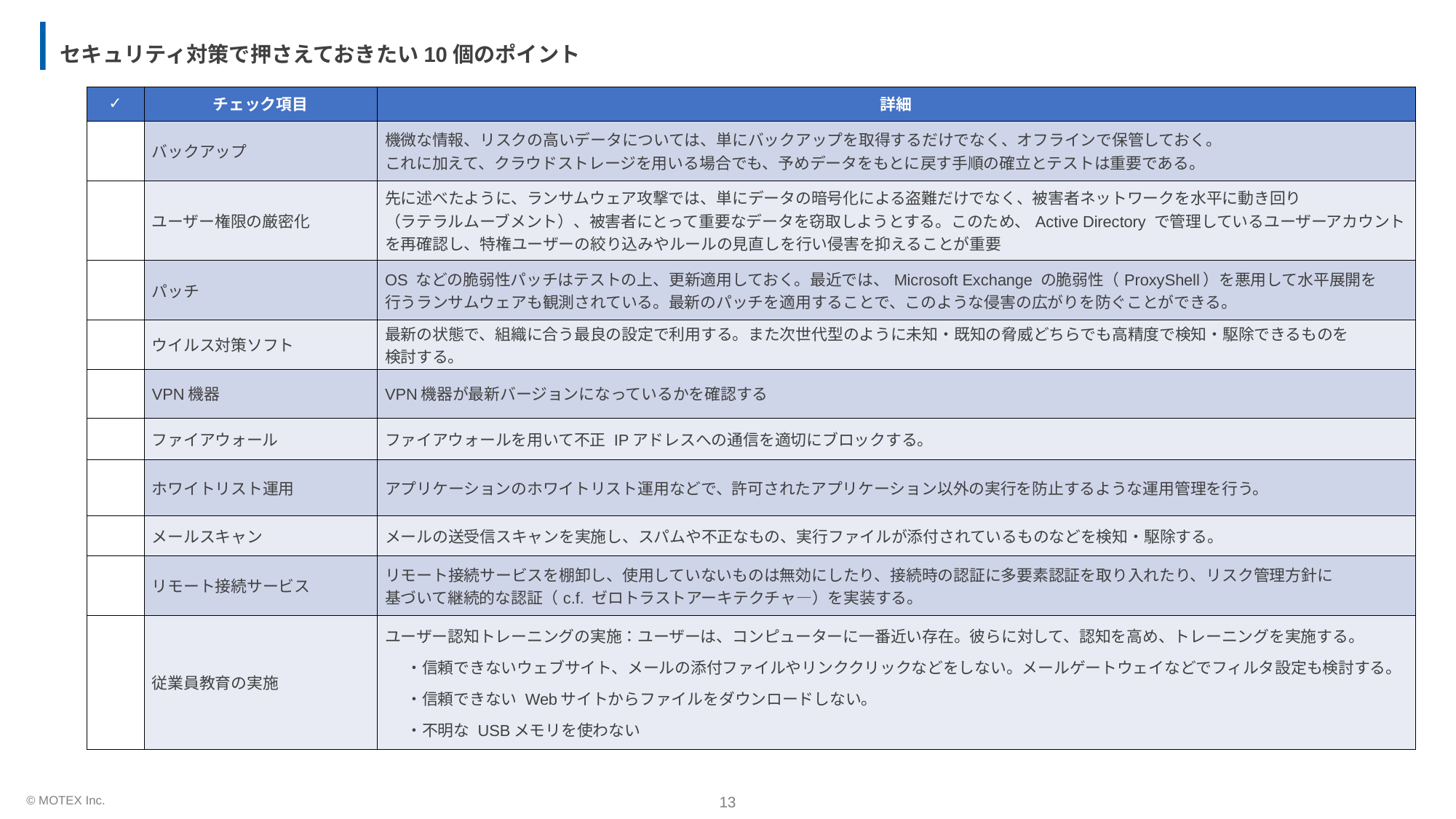

セキュリティ対策で押さえておきたい10個のポイント
| ✓ | チェック項目 | 詳細 |
| --- | --- | --- |
|  | バックアップ | 機微な情報、リスクの高いデータについては、単にバックアップを取得するだけでなく、オフラインで保管しておく。 これに加えて、クラウドストレージを用いる場合でも、予めデータをもとに戻す手順の確立とテストは重要である。 |
|  | ユーザー権限の厳密化 | 先に述べたように、ランサムウェア攻撃では、単にデータの暗号化による盗難だけでなく、被害者ネットワークを水平に動き回り （ラテラルムーブメント）、被害者にとって重要なデータを窃取しようとする。このため、Active Directory で管理しているユーザーアカウントを再確認し、特権ユーザーの絞り込みやルールの見直しを行い侵害を抑えることが重要 |
|  | パッチ | OS などの脆弱性パッチはテストの上、更新適用しておく。最近では、Microsoft Exchange の脆弱性（ProxyShell）を悪用して水平展開を 行うランサムウェアも観測されている。最新のパッチを適用することで、このような侵害の広がりを防ぐことができる。 |
|  | ウイルス対策ソフト | 最新の状態で、組織に合う最良の設定で利用する。また次世代型のように未知・既知の脅威どちらでも高精度で検知・駆除できるものを 検討する。 |
|  | VPN機器 | VPN機器が最新バージョンになっているかを確認する |
|  | ファイアウォール | ファイアウォールを用いて不正 IPアドレスへの通信を適切にブロックする。 |
|  | ホワイトリスト運用 | アプリケーションのホワイトリスト運用などで、許可されたアプリケーション以外の実行を防止するような運用管理を行う。 |
|  | メールスキャン | メールの送受信スキャンを実施し、スパムや不正なもの、実行ファイルが添付されているものなどを検知・駆除する。 |
|  | リモート接続サービス | リモート接続サービスを棚卸し、使用していないものは無効にしたり、接続時の認証に多要素認証を取り入れたり、リスク管理方針に 基づいて継続的な認証（c.f. ゼロトラストアーキテクチャ―）を実装する。 |
|  | 従業員教育の実施 | ユーザー認知トレーニングの実施：ユーザーは、コンピューターに一番近い存在。彼らに対して、認知を高め、トレーニングを実施する。 ・信頼できないウェブサイト、メールの添付ファイルやリンククリックなどをしない。メールゲートウェイなどでフィルタ設定も検討する。 ・信頼できない Webサイトからファイルをダウンロードしない。 ・不明な USBメモリを使わない |